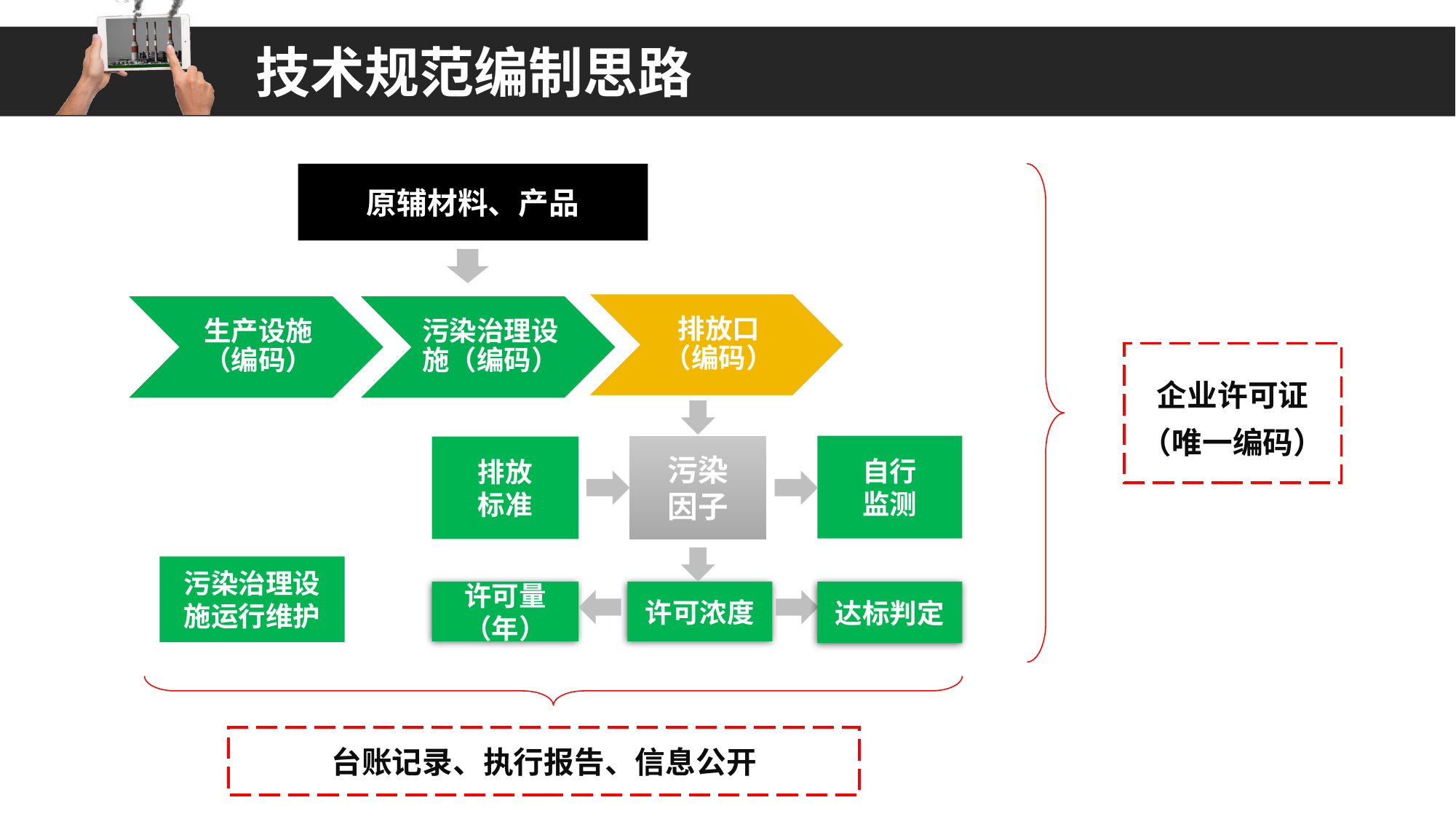

技术规范编制思路
原辅材料、产品

生产设施（编码）
污染治理设施（编码）
排放口
（编码）

企业许可证（唯一编码）

自行
监测
排放
标准
污染
因子

污染治理设施运行维护
达标判定
许可量（年）
许可浓度

台账记录、执行报告、信息公开